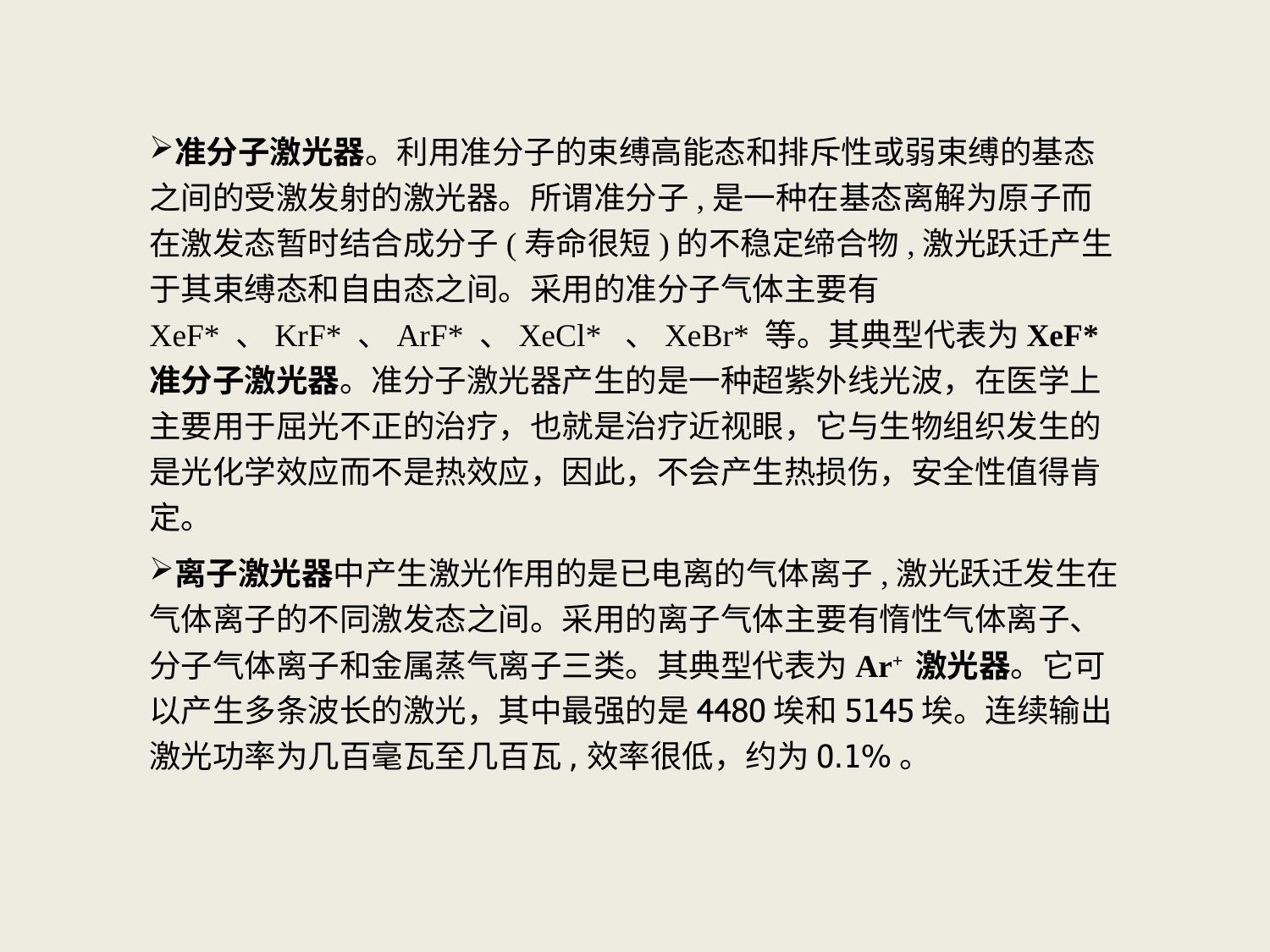

准分子激光器。利用准分子的束缚高能态和排斥性或弱束缚的基态之间的受激发射的激光器。所谓准分子,是一种在基态离解为原子而在激发态暂时结合成分子(寿命很短)的不稳定缔合物,激光跃迁产生于其束缚态和自由态之间。采用的准分子气体主要有XeF* 、KrF* 、ArF* 、XeCl*  、XeBr* 等。其典型代表为XeF*准分子激光器。准分子激光器产生的是一种超紫外线光波，在医学上主要用于屈光不正的治疗，也就是治疗近视眼，它与生物组织发生的是光化学效应而不是热效应，因此，不会产生热损伤，安全性值得肯定。
离子激光器中产生激光作用的是已电离的气体离子,激光跃迁发生在气体离子的不同激发态之间。采用的离子气体主要有惰性气体离子、分子气体离子和金属蒸气离子三类。其典型代表为Ar+ 激光器。它可以产生多条波长的激光，其中最强的是4480埃和5145埃。连续输出激光功率为几百毫瓦至几百瓦,效率很低，约为0.1%。